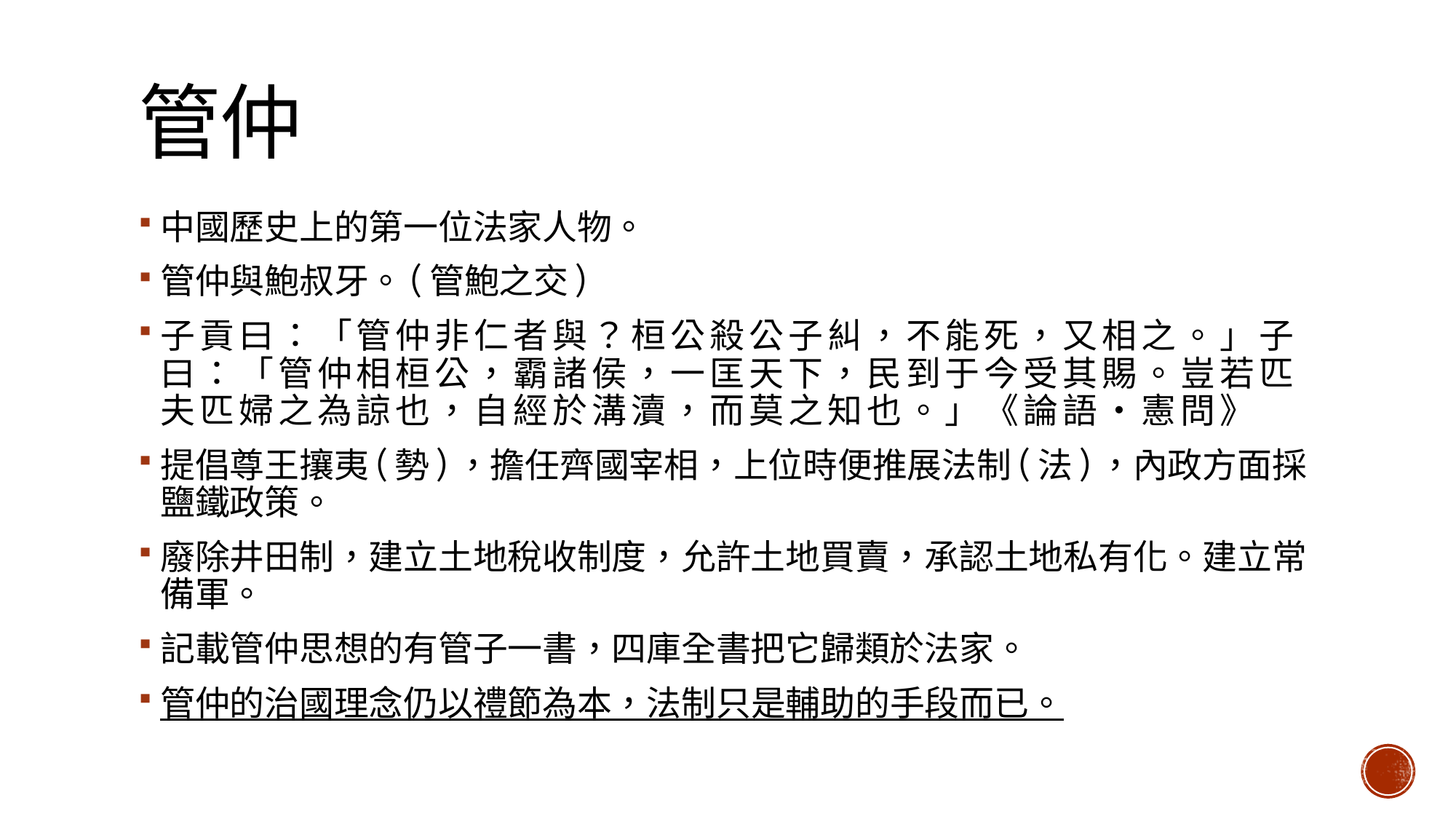

# 管仲
中國歷史上的第一位法家人物。
管仲與鮑叔牙。(管鮑之交)
子貢曰：「管仲非仁者與？桓公殺公子糾，不能死，又相之。」子曰：「管仲相桓公，霸諸侯，一匡天下，民到于今受其賜。豈若匹夫匹婦之為諒也，自經於溝瀆，而莫之知也。」《論語‧憲問》
提倡尊王攘夷(勢)，擔任齊國宰相，上位時便推展法制(法)，內政方面採鹽鐵政策。
廢除井田制，建立土地稅收制度，允許土地買賣，承認土地私有化。建立常備軍。
記載管仲思想的有管子一書，四庫全書把它歸類於法家。
管仲的治國理念仍以禮節為本，法制只是輔助的手段而已。